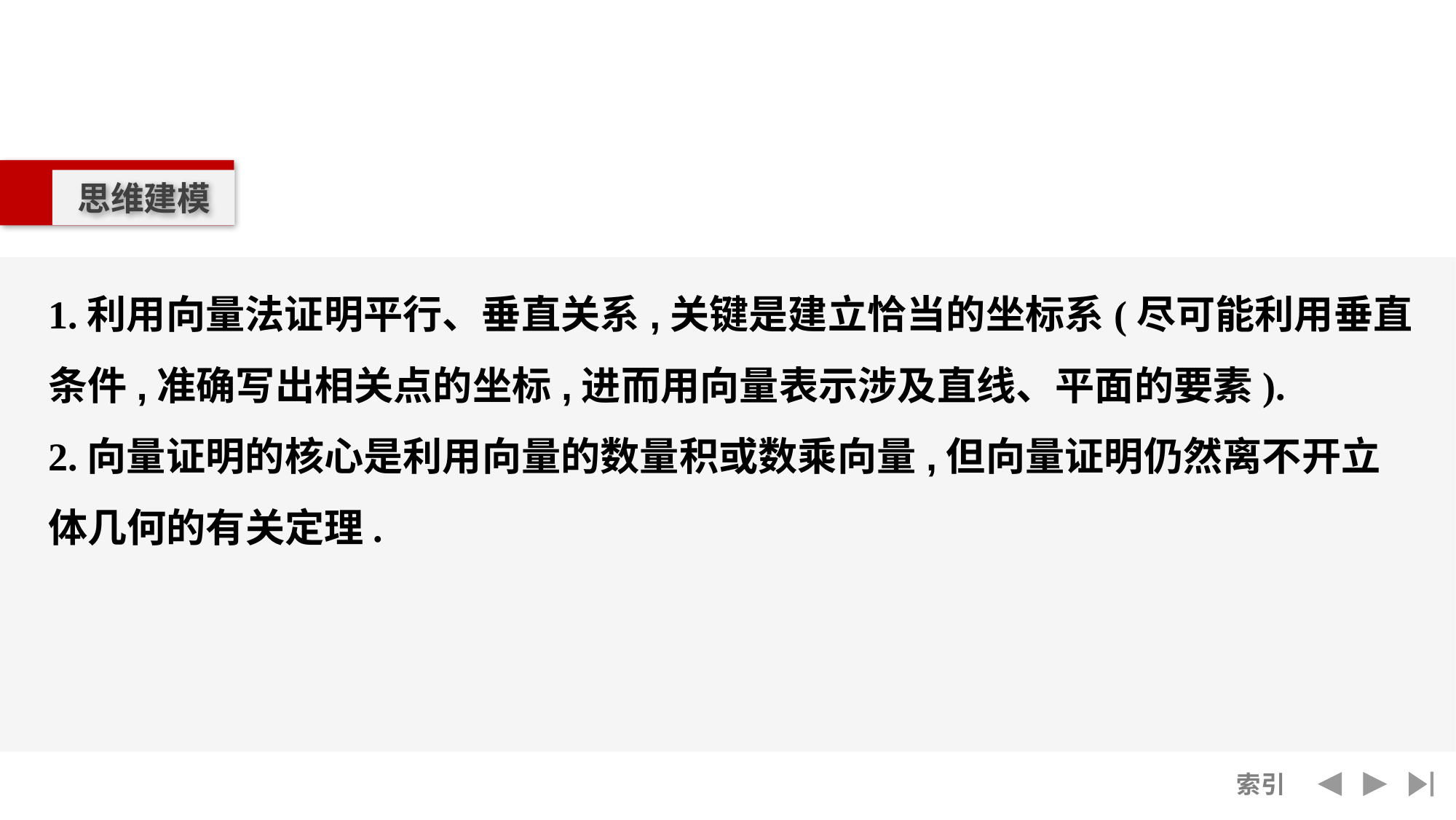

思维建模

1.利用向量法证明平行、垂直关系,关键是建立恰当的坐标系(尽可能利用垂直条件,准确写出相关点的坐标,进而用向量表示涉及直线、平面的要素).
2.向量证明的核心是利用向量的数量积或数乘向量,但向量证明仍然离不开立体几何的有关定理.